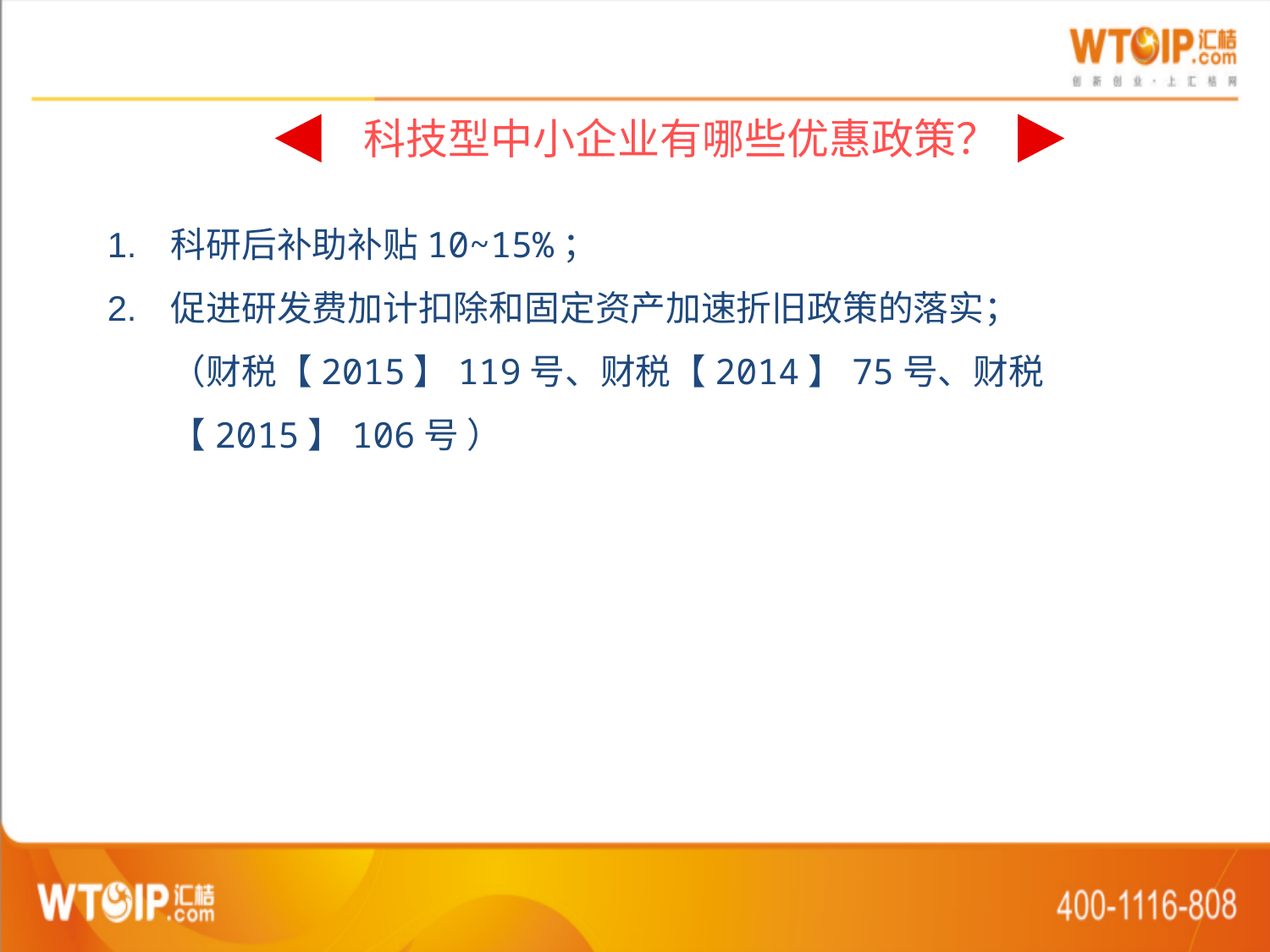

科技型中小企业有哪些优惠政策？

科研后补助补贴10~15%；
促进研发费加计扣除和固定资产加速折旧政策的落实；
（财税【2015】119号、财税【2014】75号、财税【2015】106号 ）